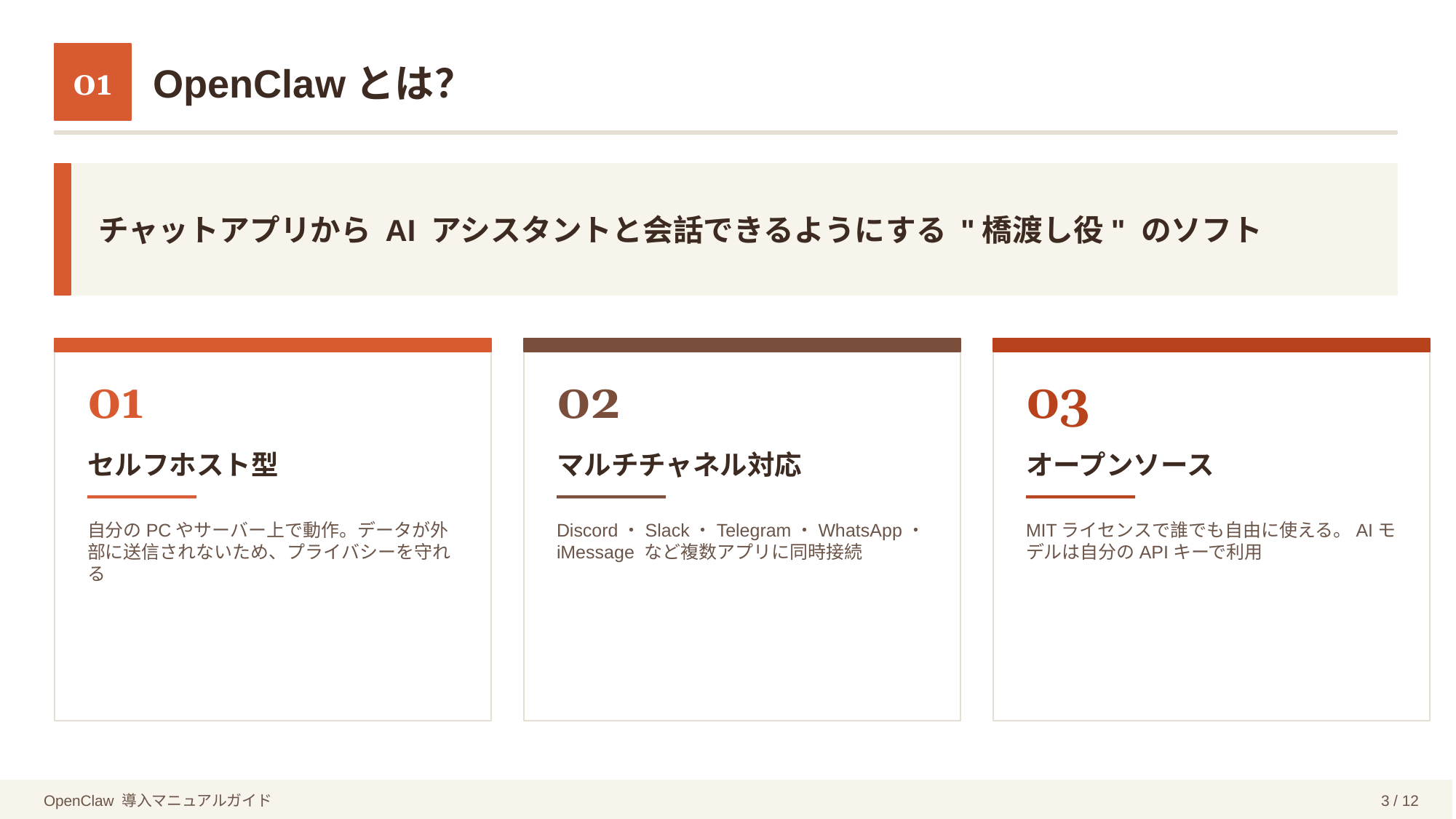

01
OpenClawとは？

チャットアプリから AI アシスタントと会話できるようにする "橋渡し役" のソフト

01
02
03
セルフホスト型
マルチチャネル対応
オープンソース

自分のPCやサーバー上で動作。データが外部に送信されないため、プライバシーを守れる
Discord・Slack・Telegram・WhatsApp・iMessage など複数アプリに同時接続
MITライセンスで誰でも自由に使える。AIモデルは自分のAPIキーで利用

OpenClaw 導入マニュアルガイド
3 / 12